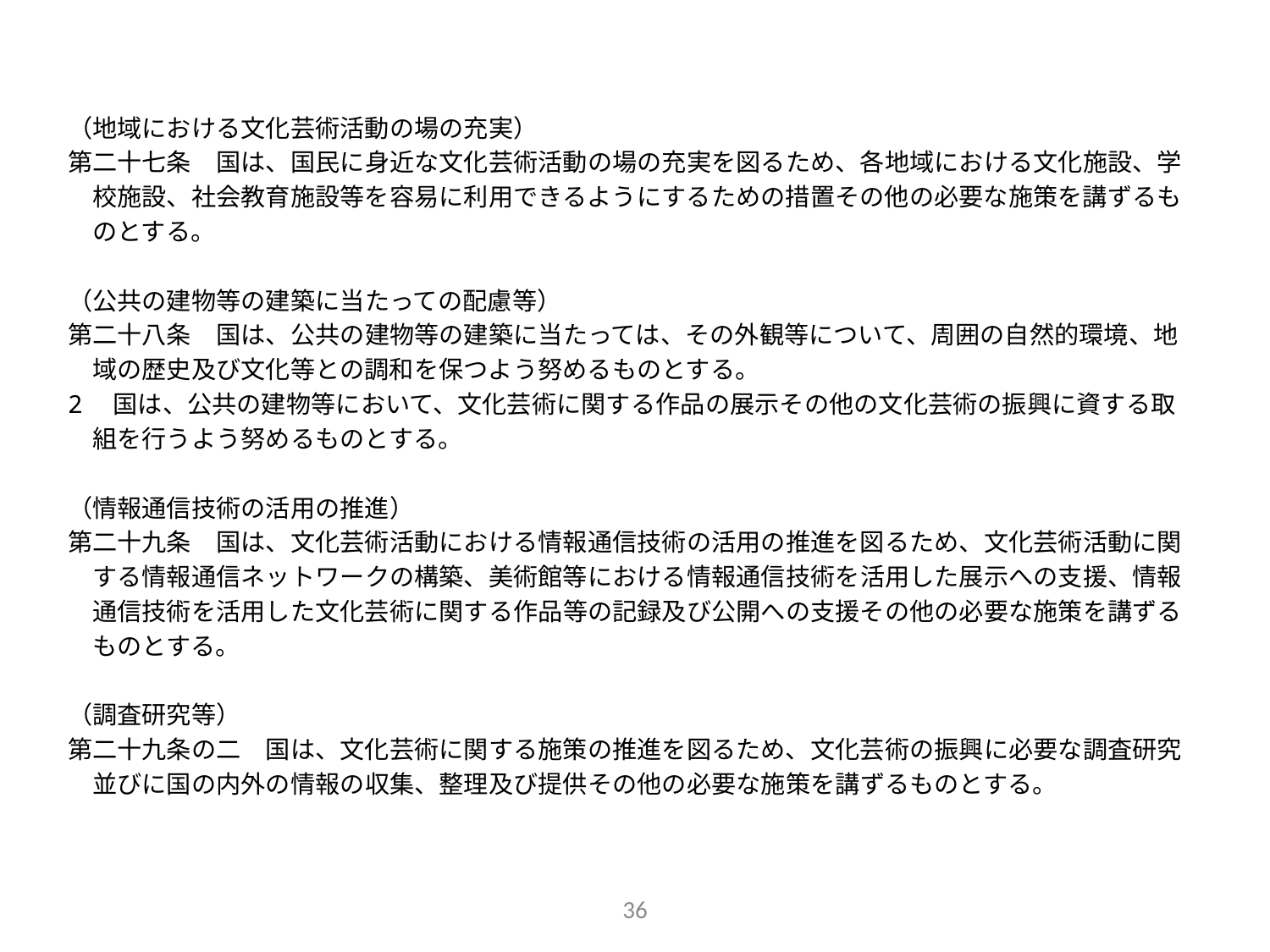

（地域における文化芸術活動の場の充実）
第二十七条　国は、国民に身近な文化芸術活動の場の充実を図るため、各地域における文化施設、学
　校施設、社会教育施設等を容易に利用できるようにするための措置その他の必要な施策を講ずるも
　のとする。

（公共の建物等の建築に当たっての配慮等）
第二十八条　国は、公共の建物等の建築に当たっては、その外観等について、周囲の自然的環境、地
　域の歴史及び文化等との調和を保つよう努めるものとする。
2　国は、公共の建物等において、文化芸術に関する作品の展示その他の文化芸術の振興に資する取
　組を行うよう努めるものとする。

（情報通信技術の活用の推進）
第二十九条　国は、文化芸術活動における情報通信技術の活用の推進を図るため、文化芸術活動に関
　する情報通信ネットワークの構築、美術館等における情報通信技術を活用した展示への支援、情報
　通信技術を活用した文化芸術に関する作品等の記録及び公開への支援その他の必要な施策を講ずる
　ものとする。

（調査研究等）
第二十九条の二　国は、文化芸術に関する施策の推進を図るため、文化芸術の振興に必要な調査研究
　並びに国の内外の情報の収集、整理及び提供その他の必要な施策を講ずるものとする。
36